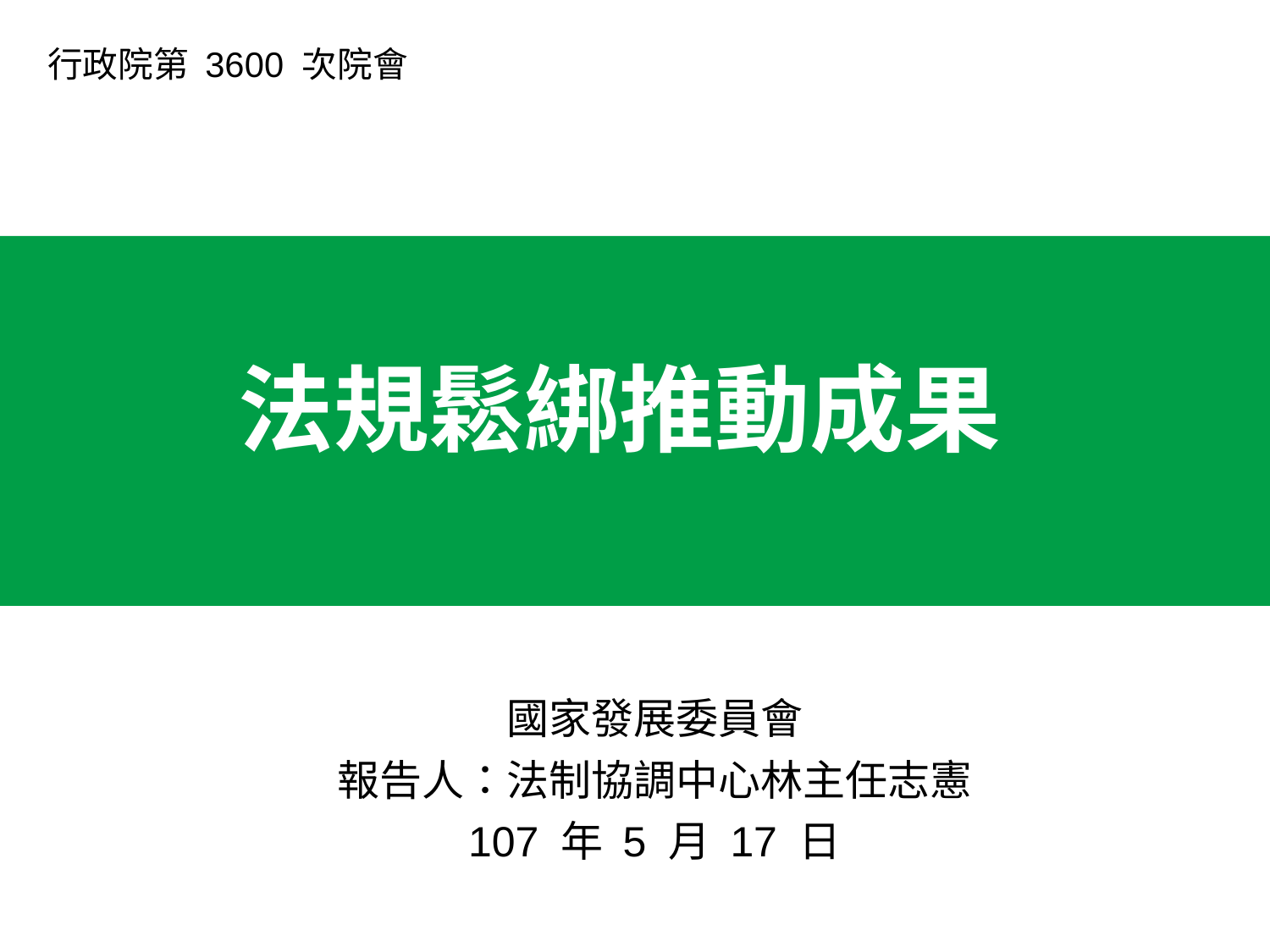

行政院第 3600 次院會
法規鬆綁推動成果
國家發展委員會
報告人：法制協調中心林主任志憲
107 年 5 月 17 日